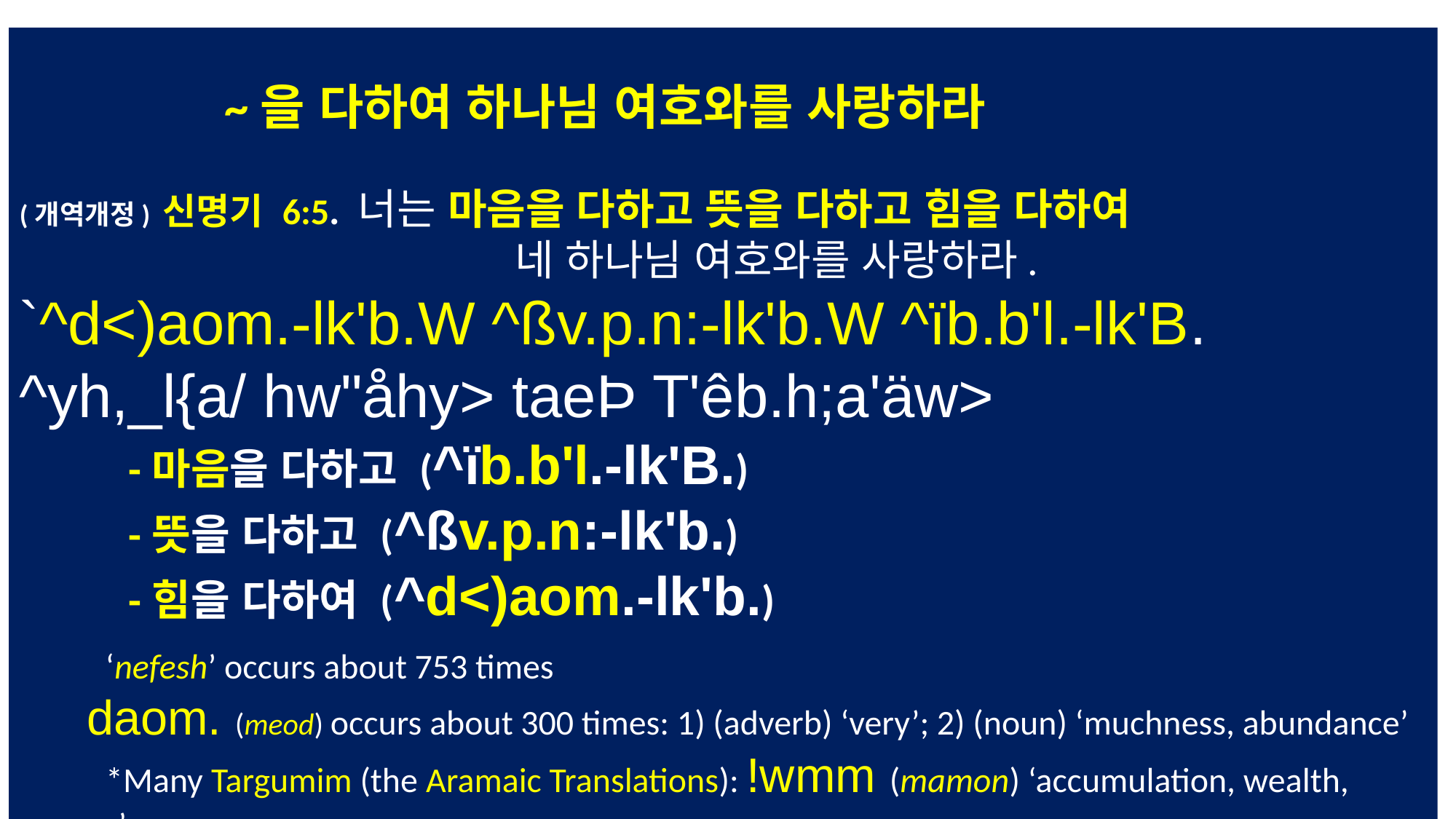

~을 다하여 하나님 여호와를 사랑하라

(개역개정) 신명기 6:5. 너는 마음을 다하고 뜻을 다하고 힘을 다하여
                                         네 하나님 여호와를 사랑하라.
`^d<)aom.-lk'b.W ^ßv.p.n:-lk'b.W ^ïb.b'l.-lk'B. ^yh,_l{a/ hw"åhy> taeÞ T'êb.h;a'äw>
	-마음을 다하고 (^ïb.b'l.-lk'B.)
	-뜻을 다하고 (^ßv.p.n:-lk'b.)
	-힘을 다하여 (^d<)aom.-lk'b.)

           ‘nefesh’ occurs about 753 times
     daom. (meod) occurs about 300 times: 1) (adverb) ‘very’; 2) (noun) ‘muchness, abundance’
           *Many Targumim (the Aramaic Translations): !wmm (mamon) ‘accumulation, wealth, money’